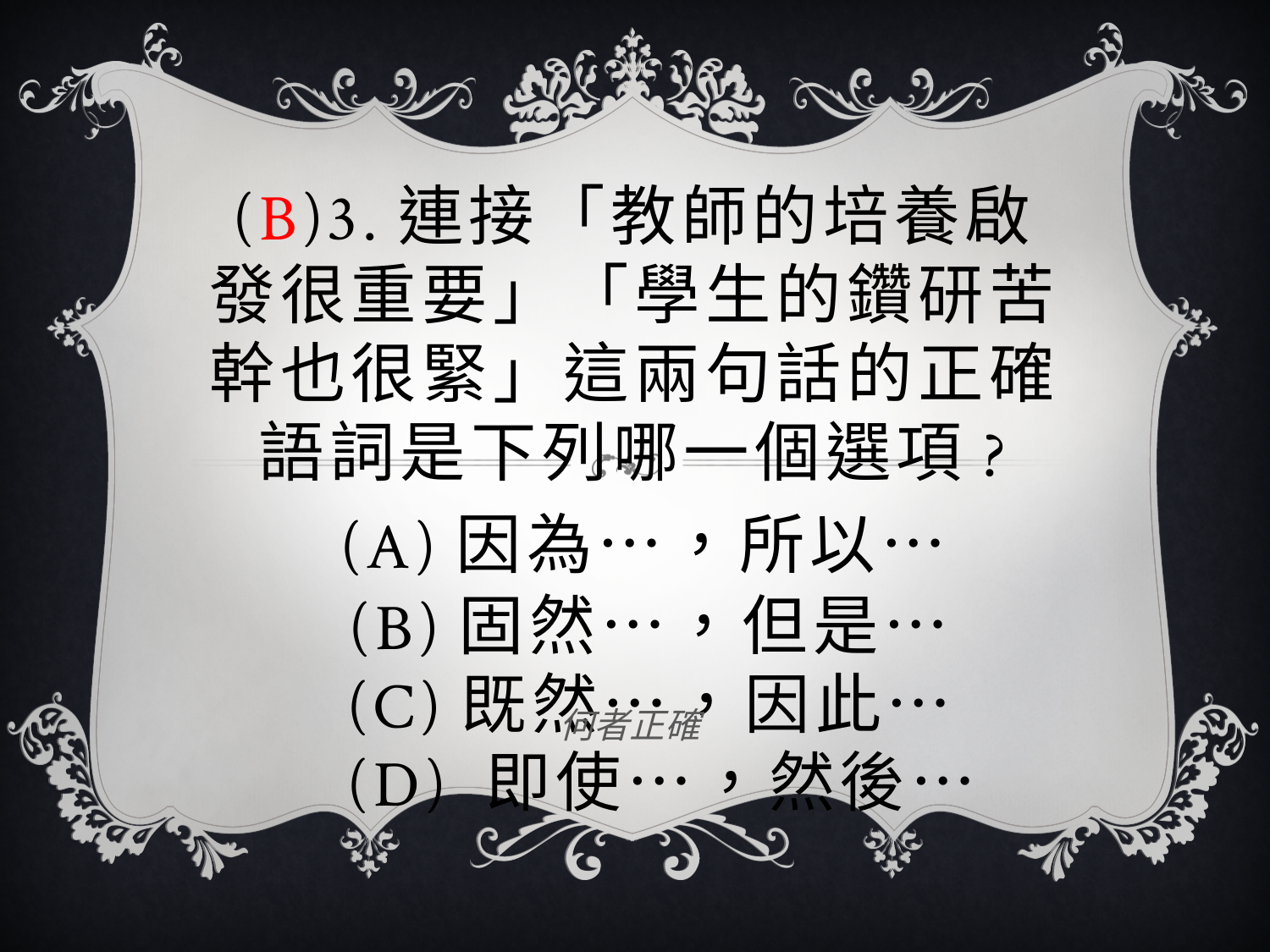

# (B)3.連接「教師的培養啟發很重要」「學生的鑽研苦幹也很緊」這兩句話的正確語詞是下列哪一個選項? (A)因為…，所以… (B)固然…，但是… (C)既然…，因此… (D) 即使…，然後…
何者正確